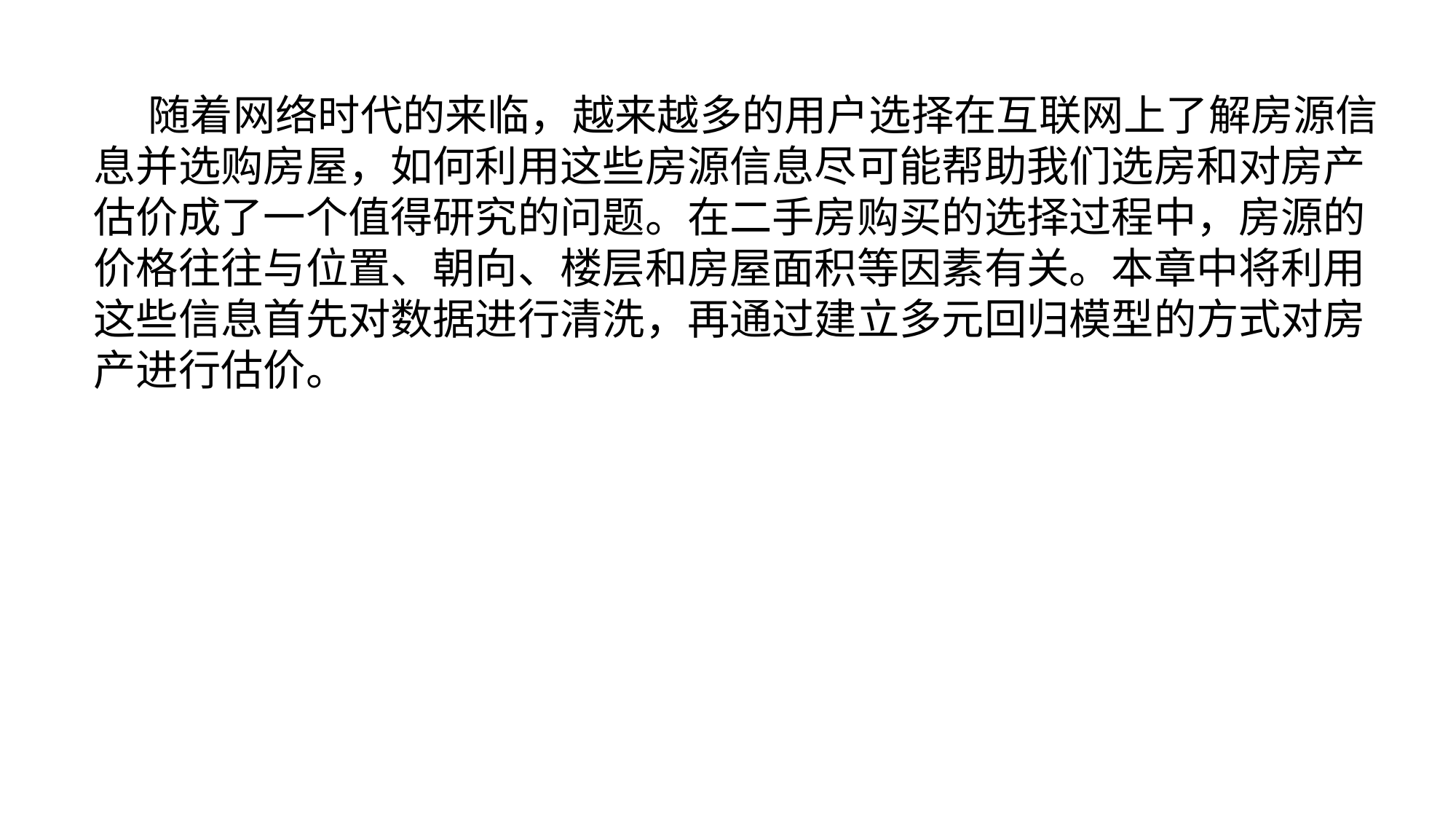

随着网络时代的来临，越来越多的用户选择在互联网上了解房源信息并选购房屋，如何利用这些房源信息尽可能帮助我们选房和对房产估价成了一个值得研究的问题。在二手房购买的选择过程中，房源的价格往往与位置、朝向、楼层和房屋面积等因素有关。本章中将利用这些信息首先对数据进行清洗，再通过建立多元回归模型的方式对房产进行估价。